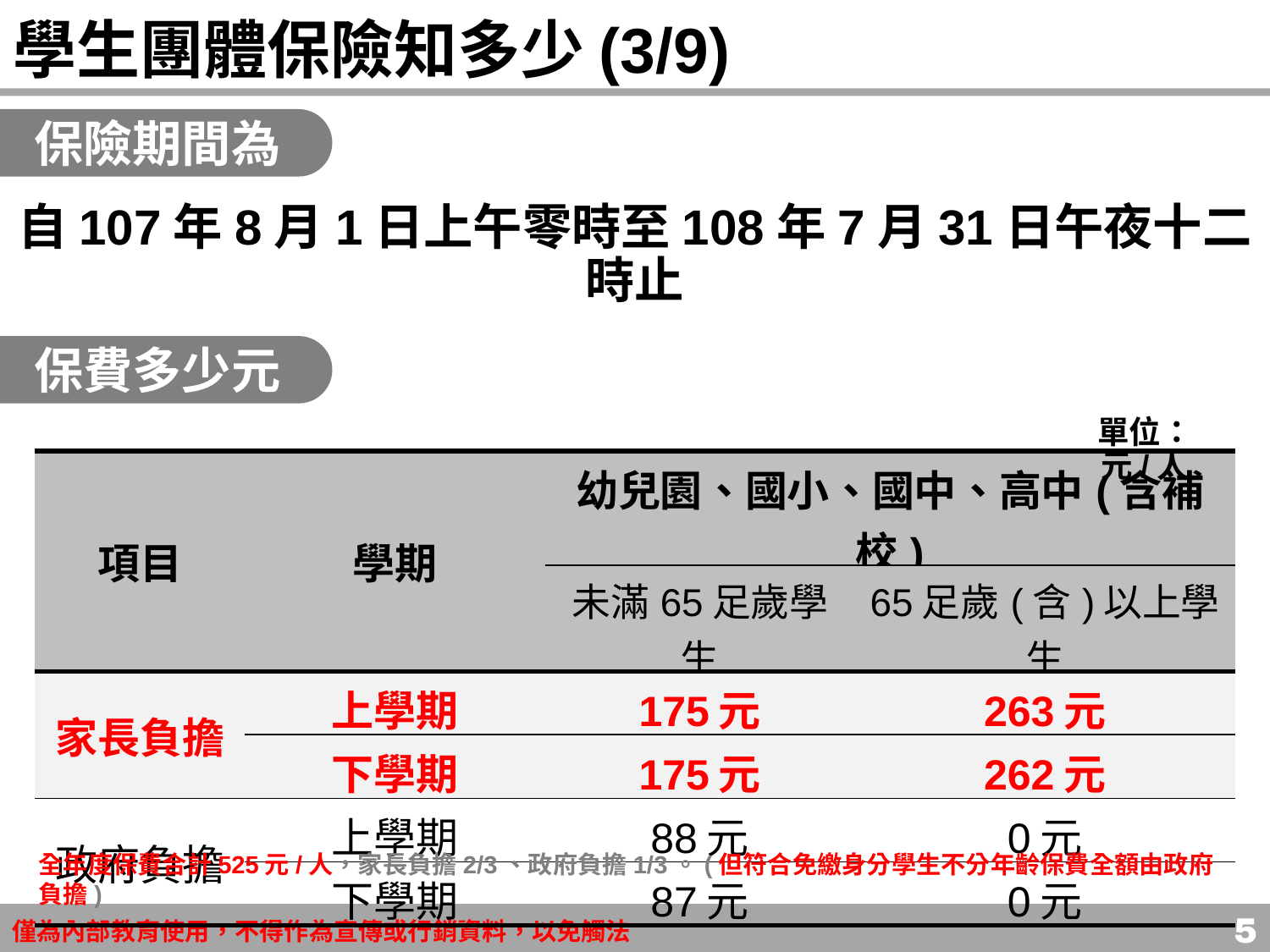

# 學生團體保險知多少(3/9)
保險期間為

自107年8月1日上午零時至108年7月31日午夜十二時止
保費多少元

單位：元/人
| 項目 | 學期 | 幼兒園、國小、國中、高中(含補校) |  |
| --- | --- | --- | --- |
|  |  | 未滿65足歲學生 | 65足歲(含)以上學生 |
| 家長負擔 | 上學期 | 175元 | 263元 |
|  | 下學期 | 175元 | 262元 |
| 政府負擔 | 上學期 | 88元 | 0元 |
|  | 下學期 | 87元 | 0元 |
全年度保費合計525元/人，家長負擔2/3、政府負擔1/3。(但符合免繳身分學生不分年齡保費全額由政府負擔)
5